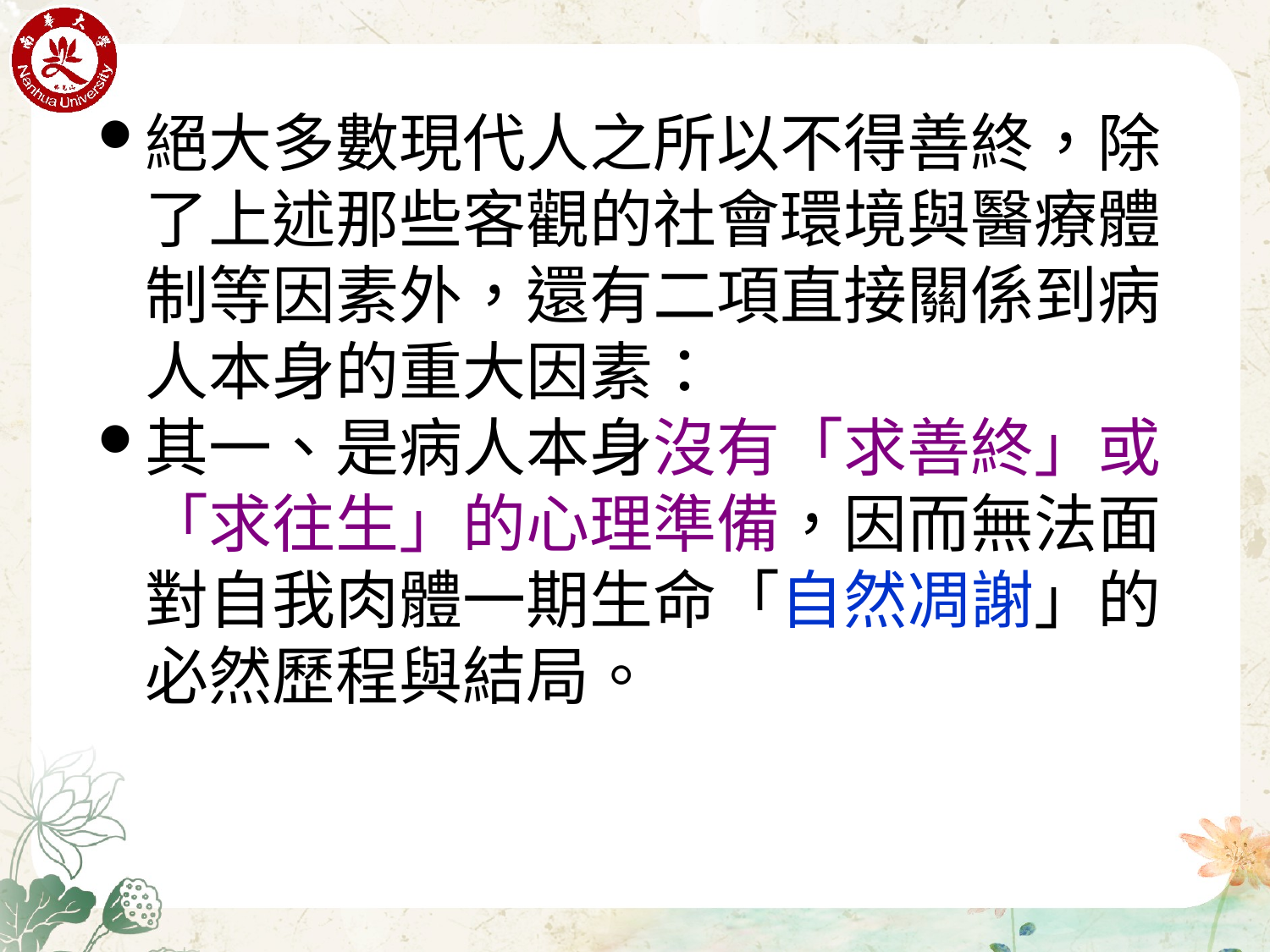

絕大多數現代人之所以不得善終，除了上述那些客觀的社會環境與醫療體制等因素外，還有二項直接關係到病人本身的重大因素：
其一、是病人本身沒有「求善終」或「求往生」的心理準備，因而無法面對自我肉體一期生命「自然凋謝」的必然歷程與結局。